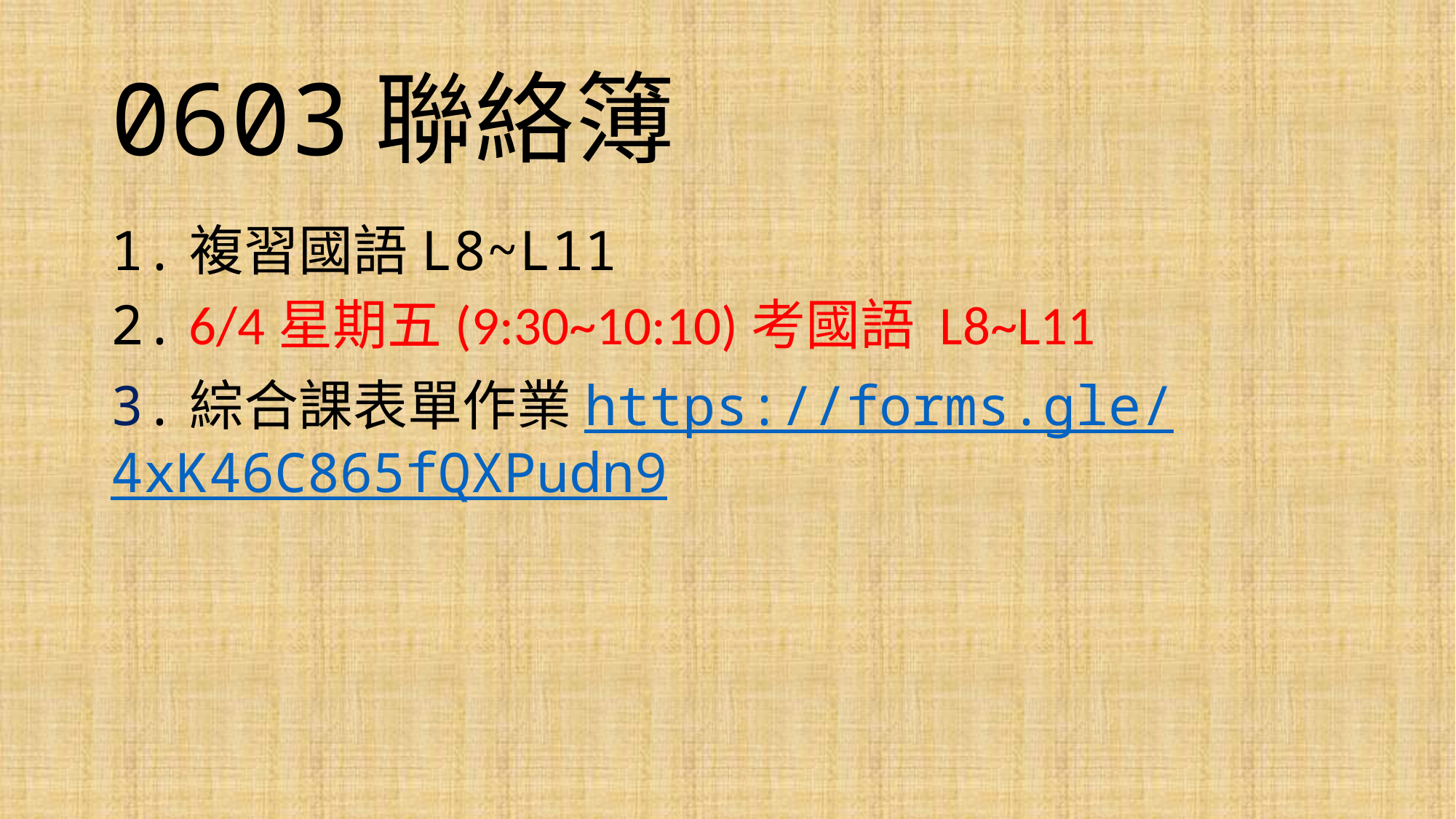

# 0603聯絡簿
1.複習國語L8~L11
2. 6/4星期五(9:30~10:10)考國語 L8~L11
3.綜合課表單作業https://forms.gle/4xK46C865fQXPudn9